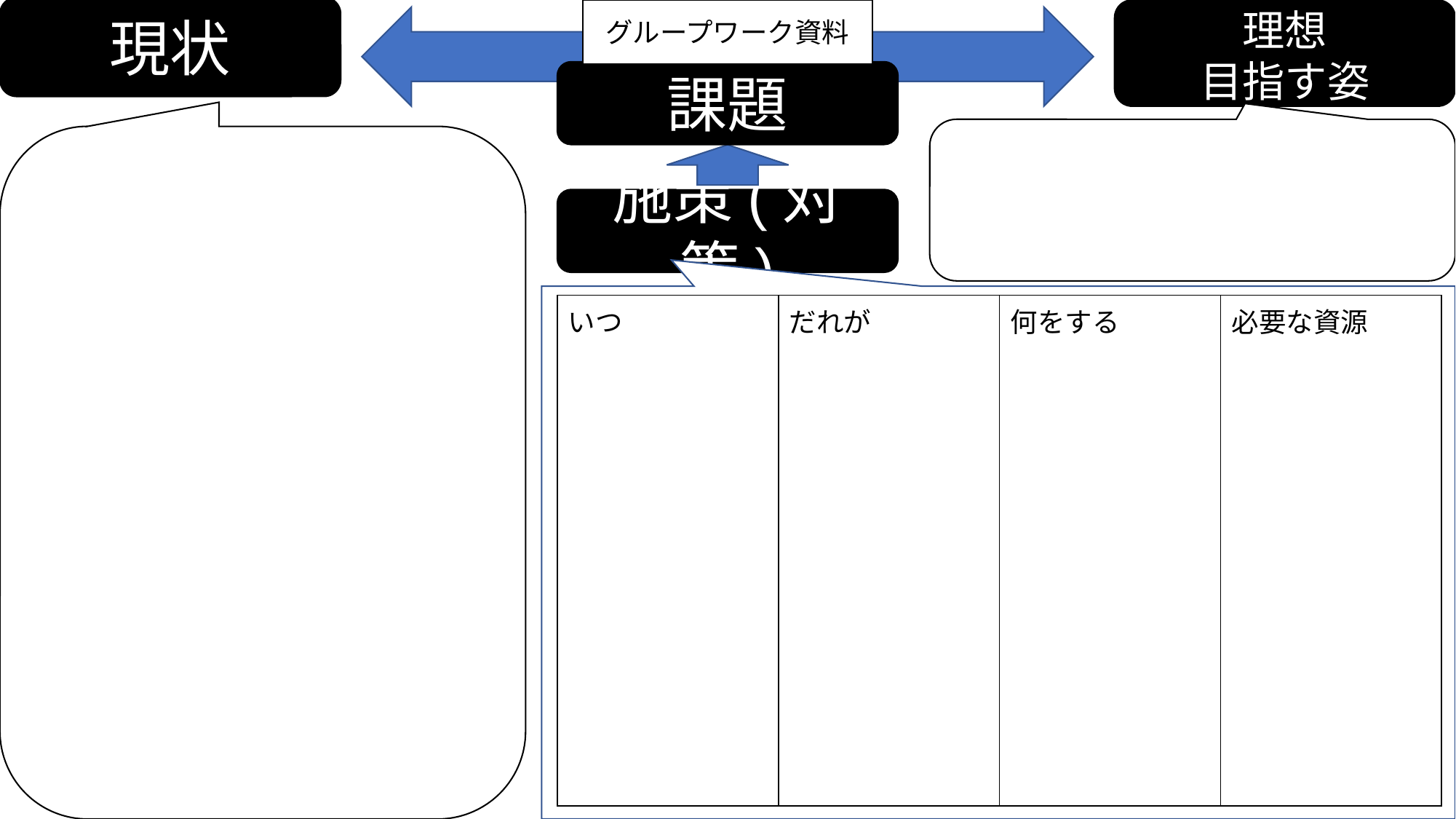

グループワーク資料
理想
目指す姿
現状

課題

施策(対策)

| いつ | だれが | 何をする | 必要な資源 |
| --- | --- | --- | --- |